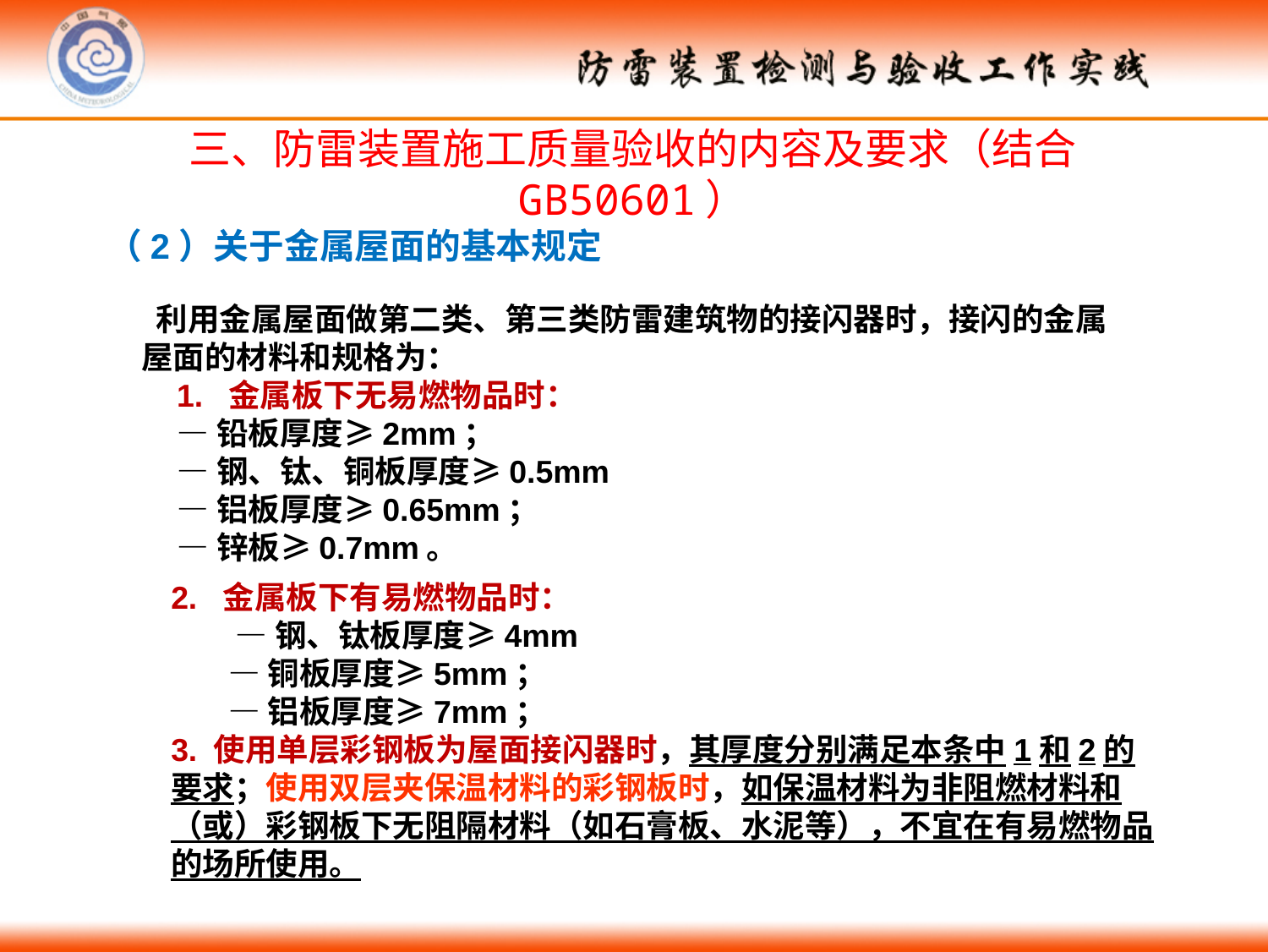

三、防雷装置施工质量验收的内容及要求（结合GB50601）
（2）关于金属屋面的基本规定
 利用金属屋面做第二类、第三类防雷建筑物的接闪器时，接闪的金属屋面的材料和规格为：
    1.  金属板下无易燃物品时：
     —铅板厚度≥2mm；
     —钢、钛、铜板厚度≥0.5mm
     —铝板厚度≥0.65mm；
     —锌板≥0.7mm。
2.  金属板下有易燃物品时：
         —钢、钛板厚度≥4mm
        —铜板厚度≥5mm；
        —铝板厚度≥7mm；
3. 使用单层彩钢板为屋面接闪器时，其厚度分别满足本条中1和2的要求；使用双层夹保温材料的彩钢板时，如保温材料为非阻燃材料和（或）彩钢板下无阻隔材料（如石膏板、水泥等），不宜在有易燃物品的场所使用。